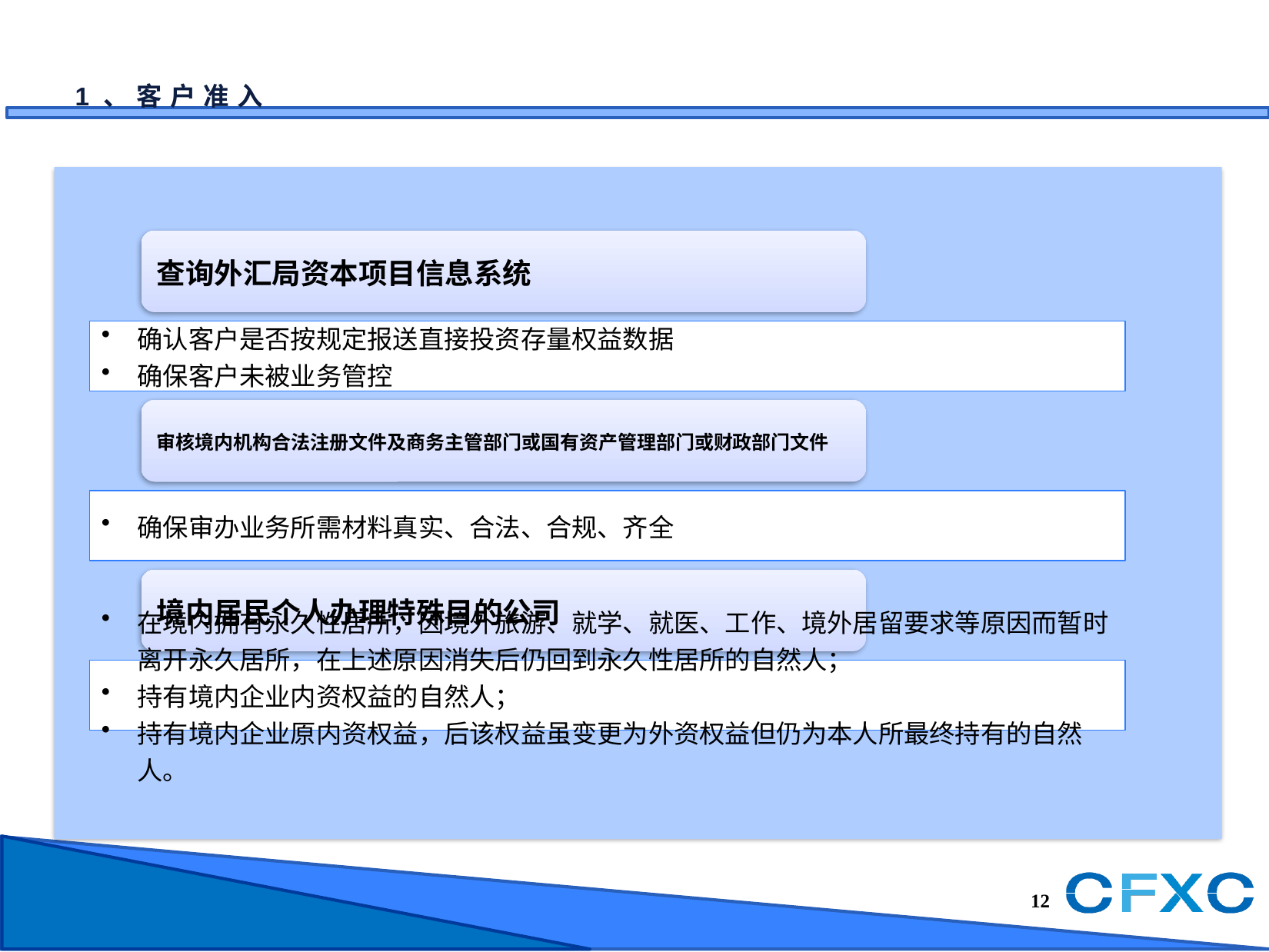

1、客户准入

查询外汇局资本项目信息系统
审核境内机构合法注册文件及商务主管部门或国有资产管理部门或财政部门文件
境内居民个人办理特殊目的公司
确保客户未被业务管控
确保审办业务所需材料真实、合法、合规、齐全
在境内拥有永久性居所，因境外旅游、就学、就医、工作、境外居留要求等原因而暂时离开永久居所，在上述原因消失后仍回到永久性居所的自然人；
持有境内企业内资权益的自然人；
持有境内企业原内资权益，后该权益虽变更为外资权益但仍为本人所最终持有的自然人。
确认客户是否按规定报送直接投资存量权益数据
12